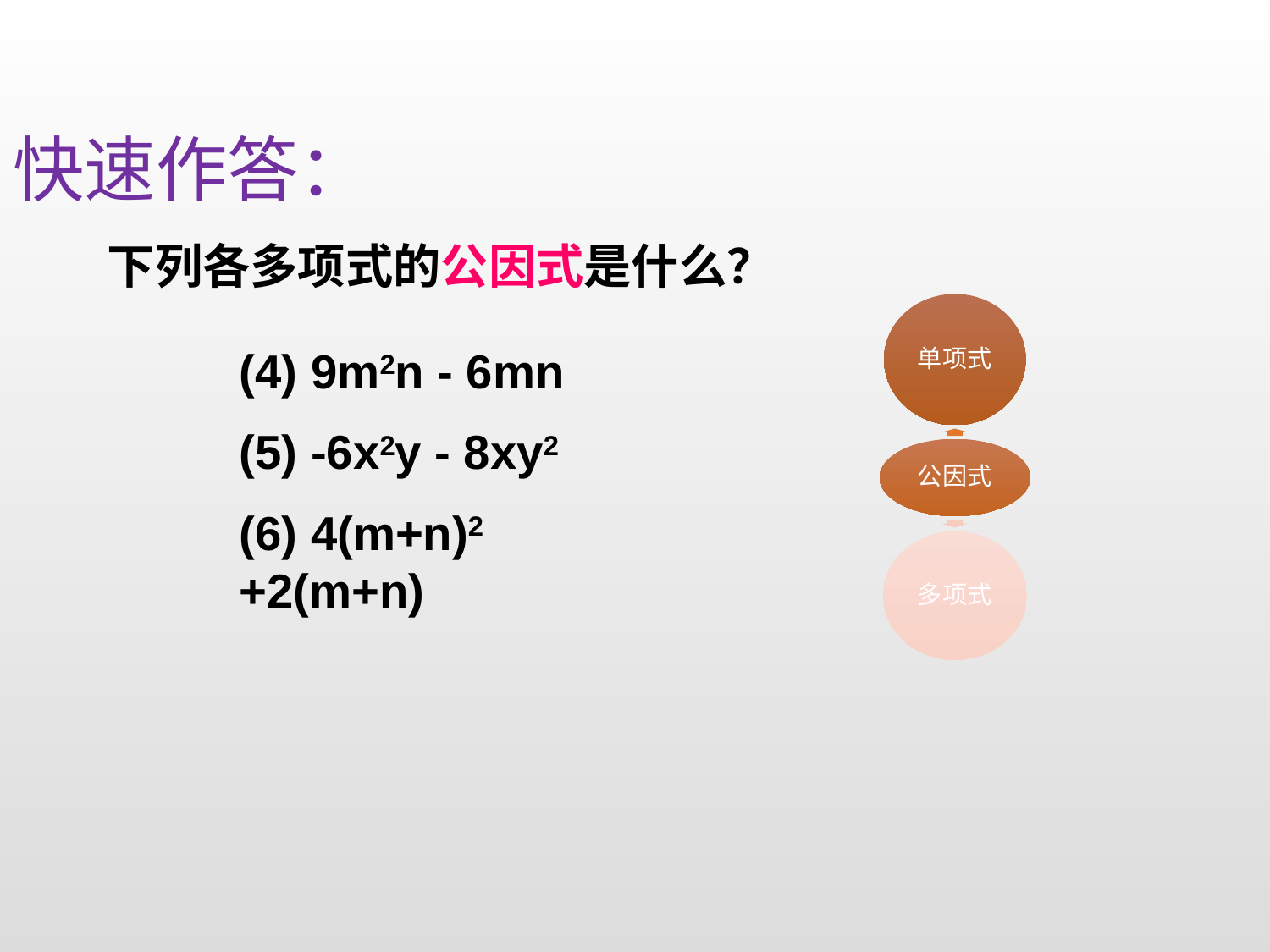

快速作答：
下列各多项式的公因式是什么？
公因式

单项式

多项式
(4) 9m2n - 6mn
(5) -6x2y - 8xy2
(6) 4(m+n)2 +2(m+n)